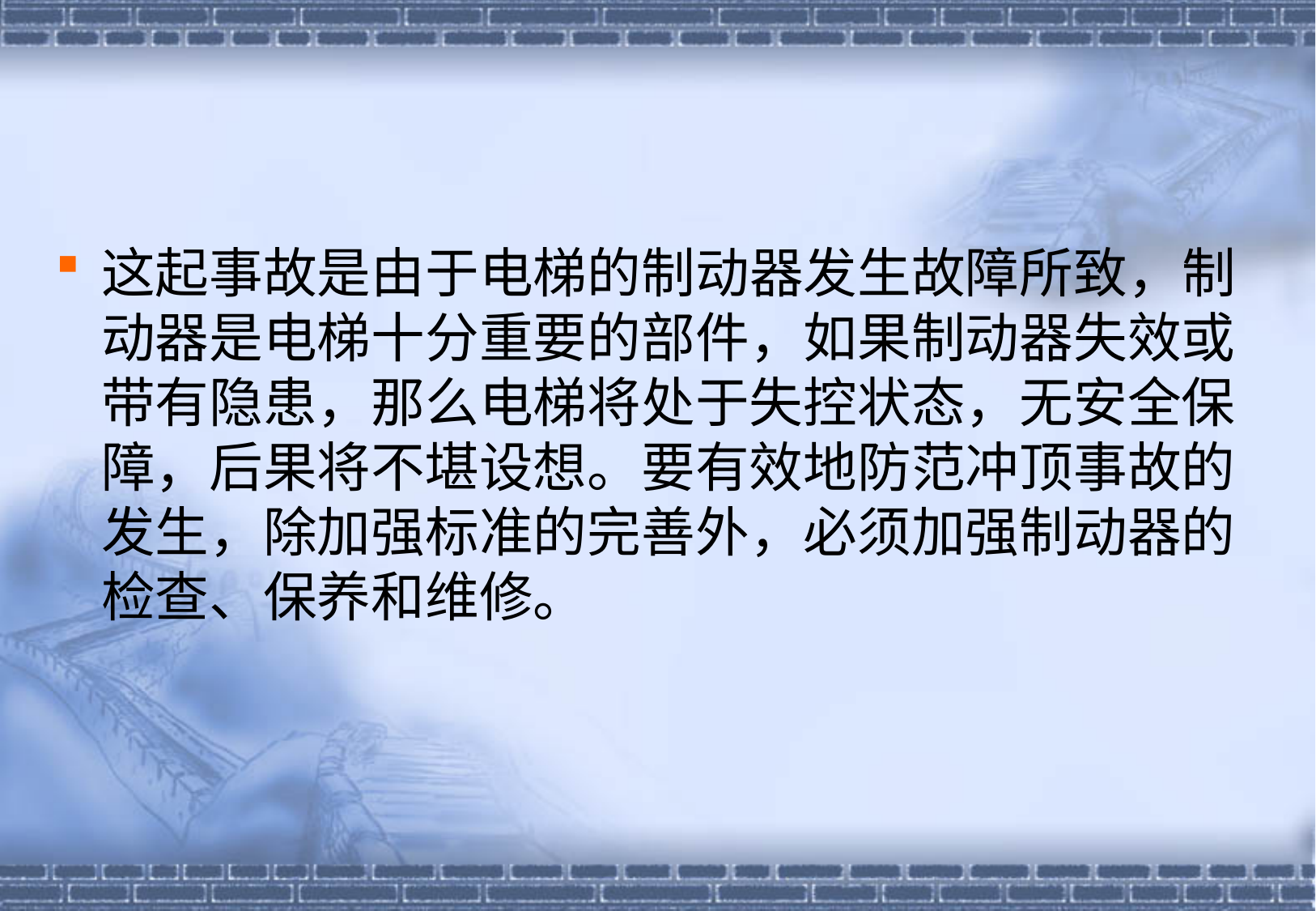

这起事故是由于电梯的制动器发生故障所致，制动器是电梯十分重要的部件，如果制动器失效或带有隐患，那么电梯将处于失控状态，无安全保障，后果将不堪设想。要有效地防范冲顶事故的发生，除加强标准的完善外，必须加强制动器的检查、保养和维修。